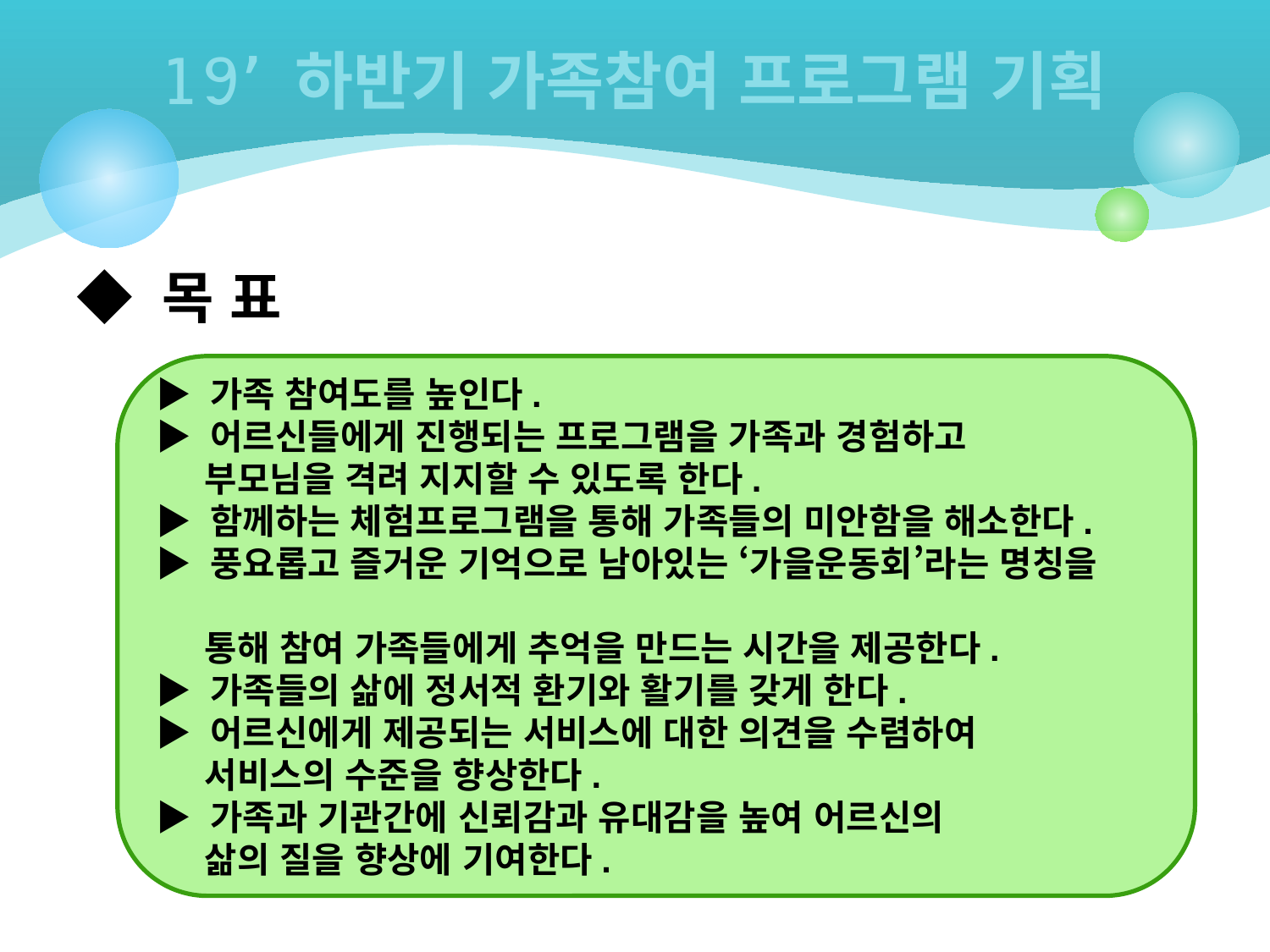

# 19’ 하반기 가족참여 프로그램 기획
◆ 목 표

▶ 가족 참여도를 높인다.
▶ 어르신들에게 진행되는 프로그램을 가족과 경험하고
    부모님을 격려 지지할 수 있도록 한다.
▶ 함께하는 체험프로그램을 통해 가족들의 미안함을 해소한다.
▶ 풍요롭고 즐거운 기억으로 남아있는 ‘가을운동회’라는 명칭을
    통해 참여 가족들에게 추억을 만드는 시간을 제공한다.
▶ 가족들의 삶에 정서적 환기와 활기를 갖게 한다.
▶ 어르신에게 제공되는 서비스에 대한 의견을 수렴하여
    서비스의 수준을 향상한다.
▶ 가족과 기관간에 신뢰감과 유대감을 높여 어르신의
    삶의 질을 향상에 기여한다.